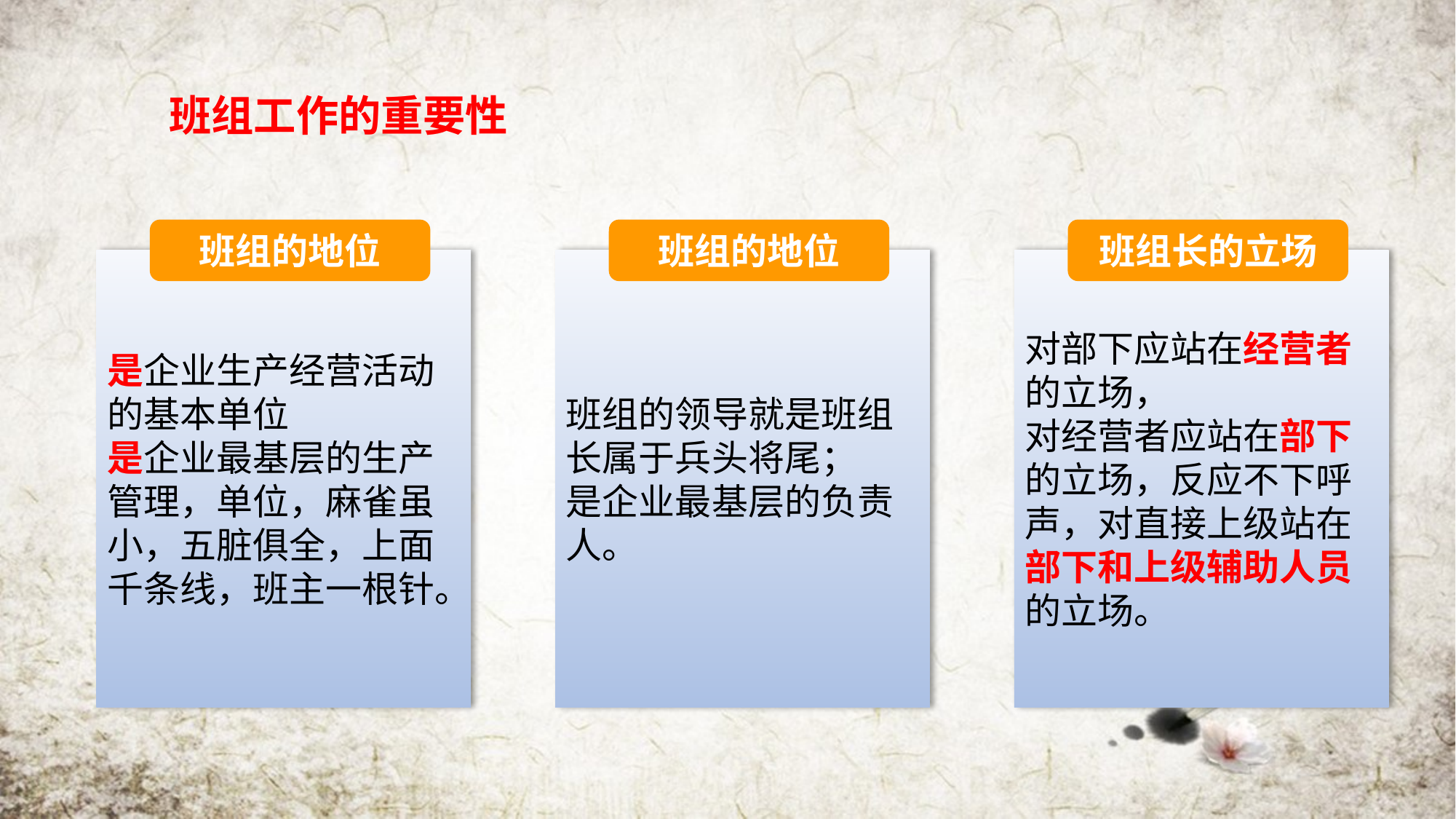

班组工作的重要性
班组的地位
班组的地位
班组长的立场
是企业生产经营活动的基本单位
是企业最基层的生产管理，单位，麻雀虽小，五脏俱全，上面千条线，班主一根针。
班组的领导就是班组长属于兵头将尾；
是企业最基层的负责人。
对部下应站在经营者的立场，
对经营者应站在部下的立场，反应不下呼声，对直接上级站在部下和上级辅助人员的立场。